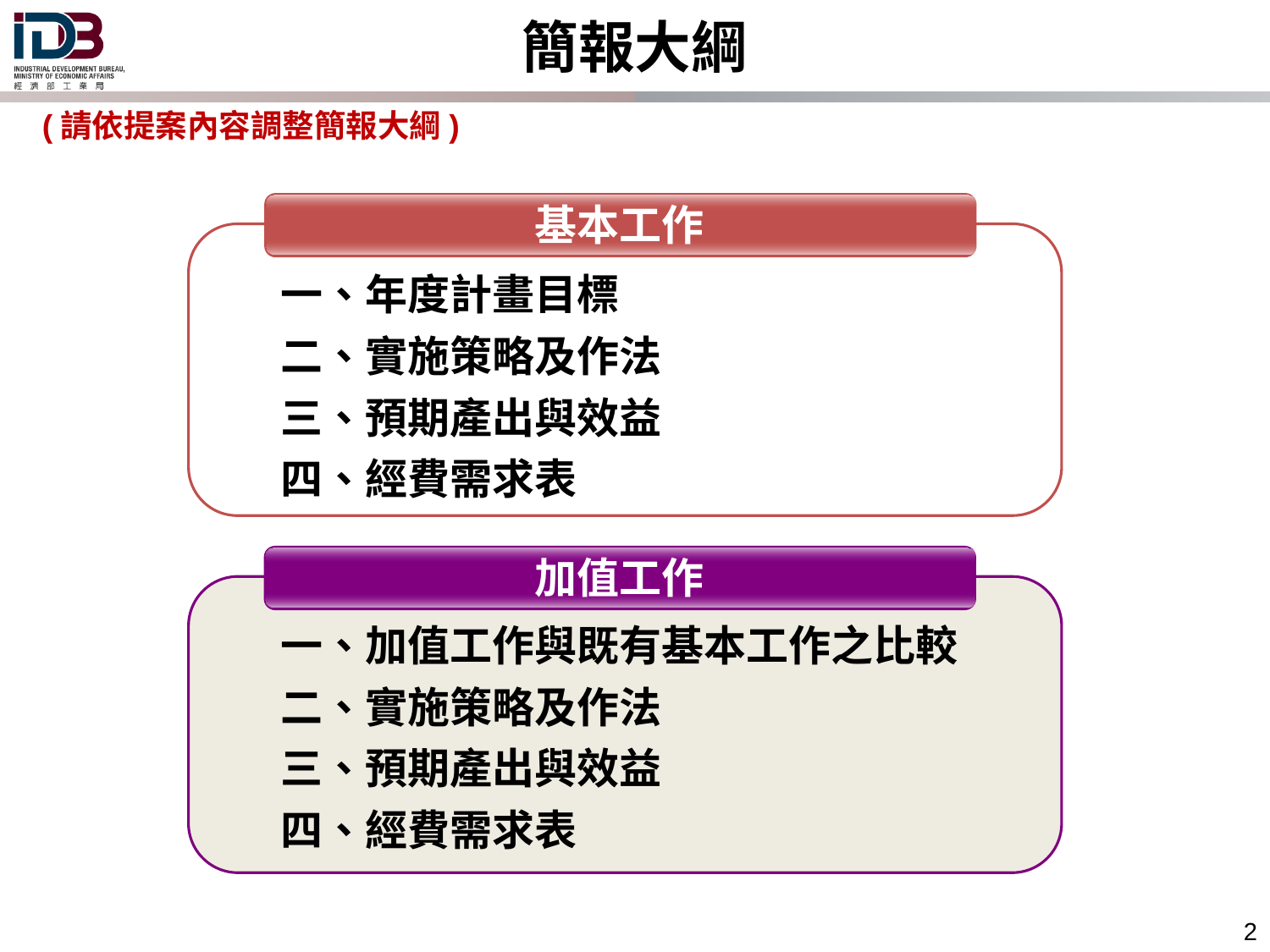

簡報大綱
(請依提案內容調整簡報大綱)
基本工作

一、年度計畫目標
二、實施策略及作法
三、預期產出與效益
四、經費需求表
加值工作

一、加值工作與既有基本工作之比較
二、實施策略及作法
三、預期產出與效益
四、經費需求表